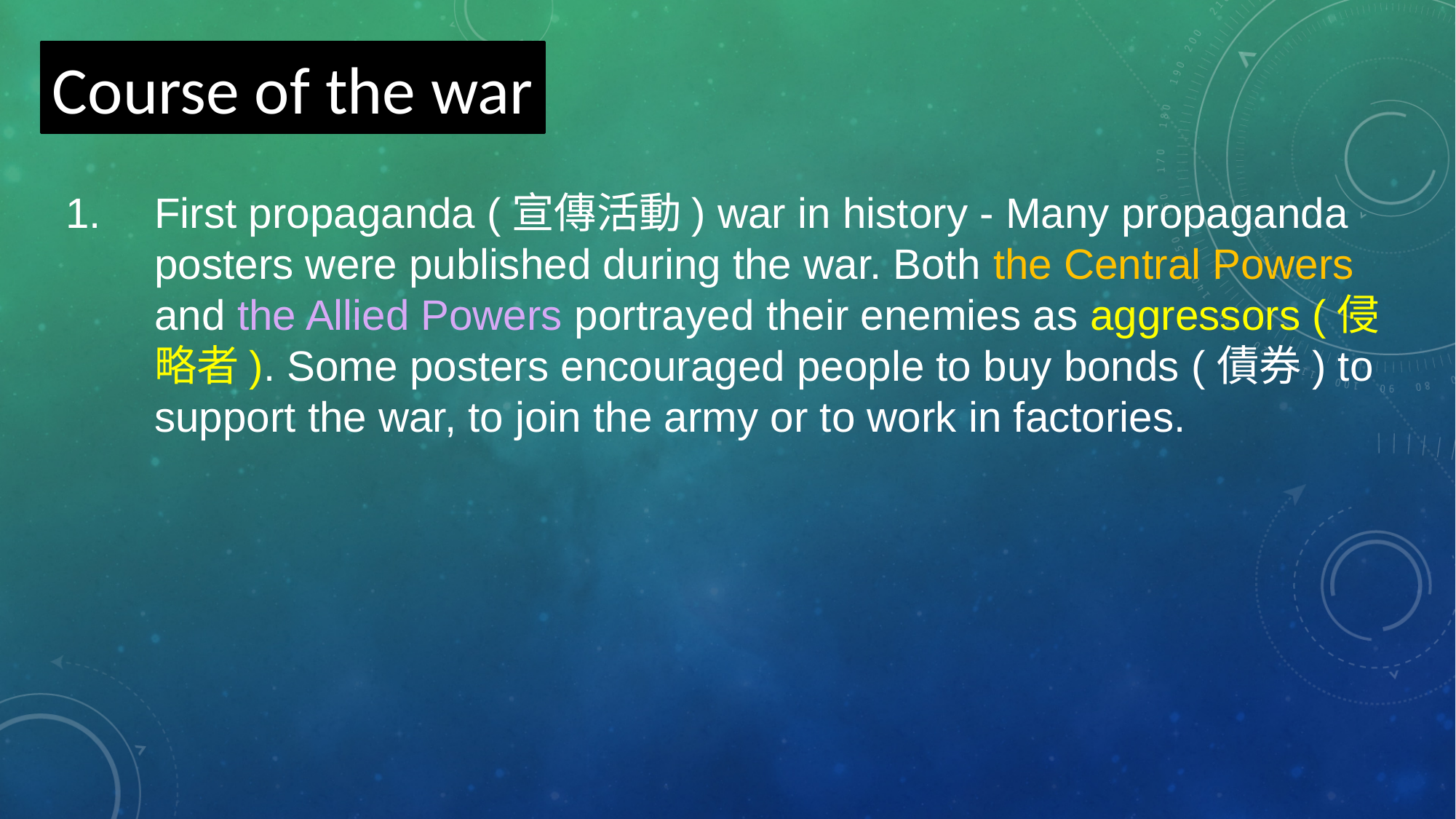

Course of the war
First propaganda (宣傳活動) war in history - Many propaganda posters were published during the war. Both the Central Powers and the Allied Powers portrayed their enemies as aggressors (侵略者). Some posters encouraged people to buy bonds (債券) to support the war, to join the army or to work in factories.